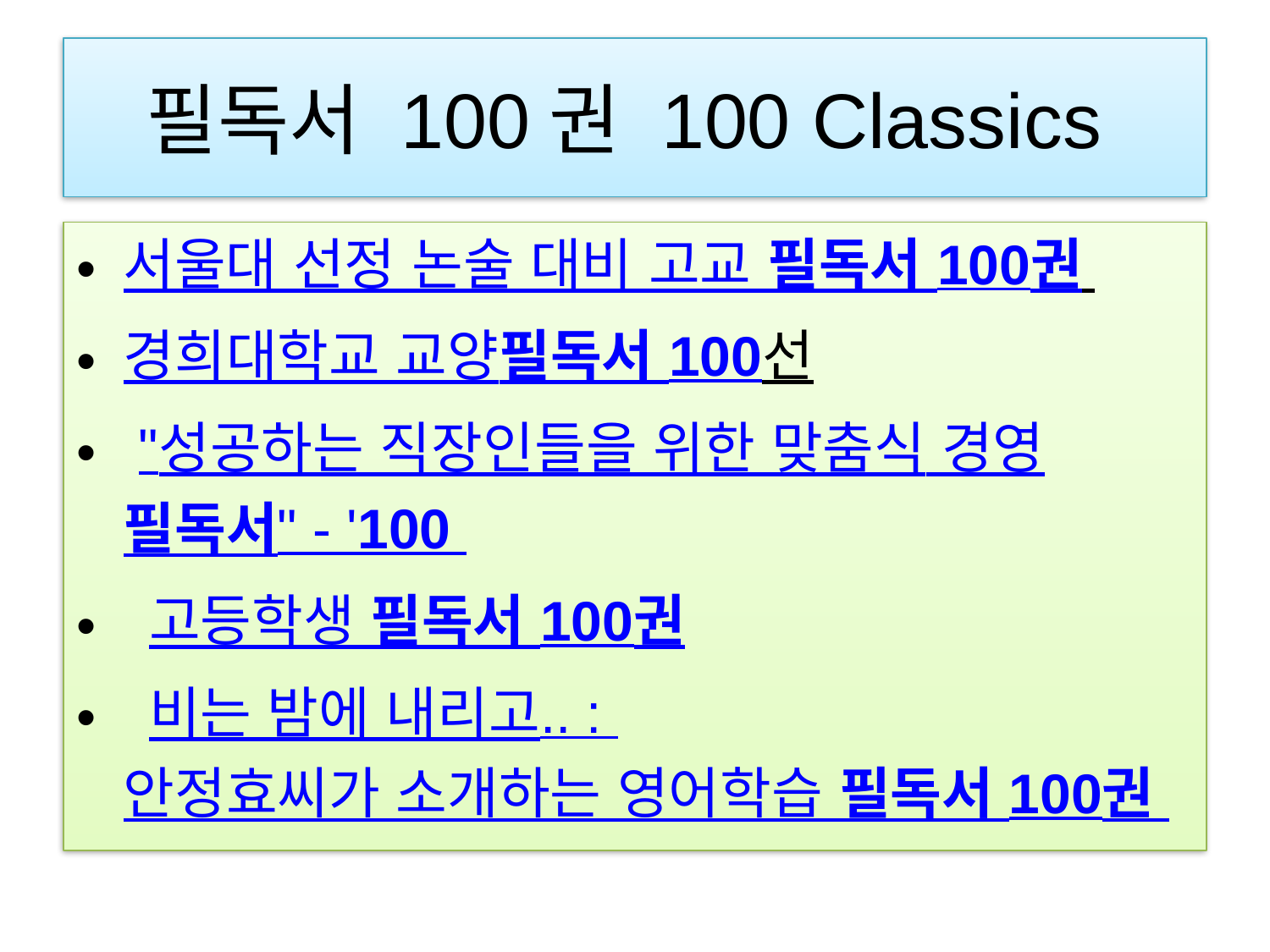

# 필독서 100권 100 Classics
서울대 선정 논술 대비 고교 필독서 100권
경희대학교 교양필독서 100선
 "성공하는 직장인들을 위한 맞춤식 경영필독서" - '100
 고등학생 필독서 100권
 비는 밤에 내리고.. : 안정효씨가 소개하는 영어학습 필독서 100권